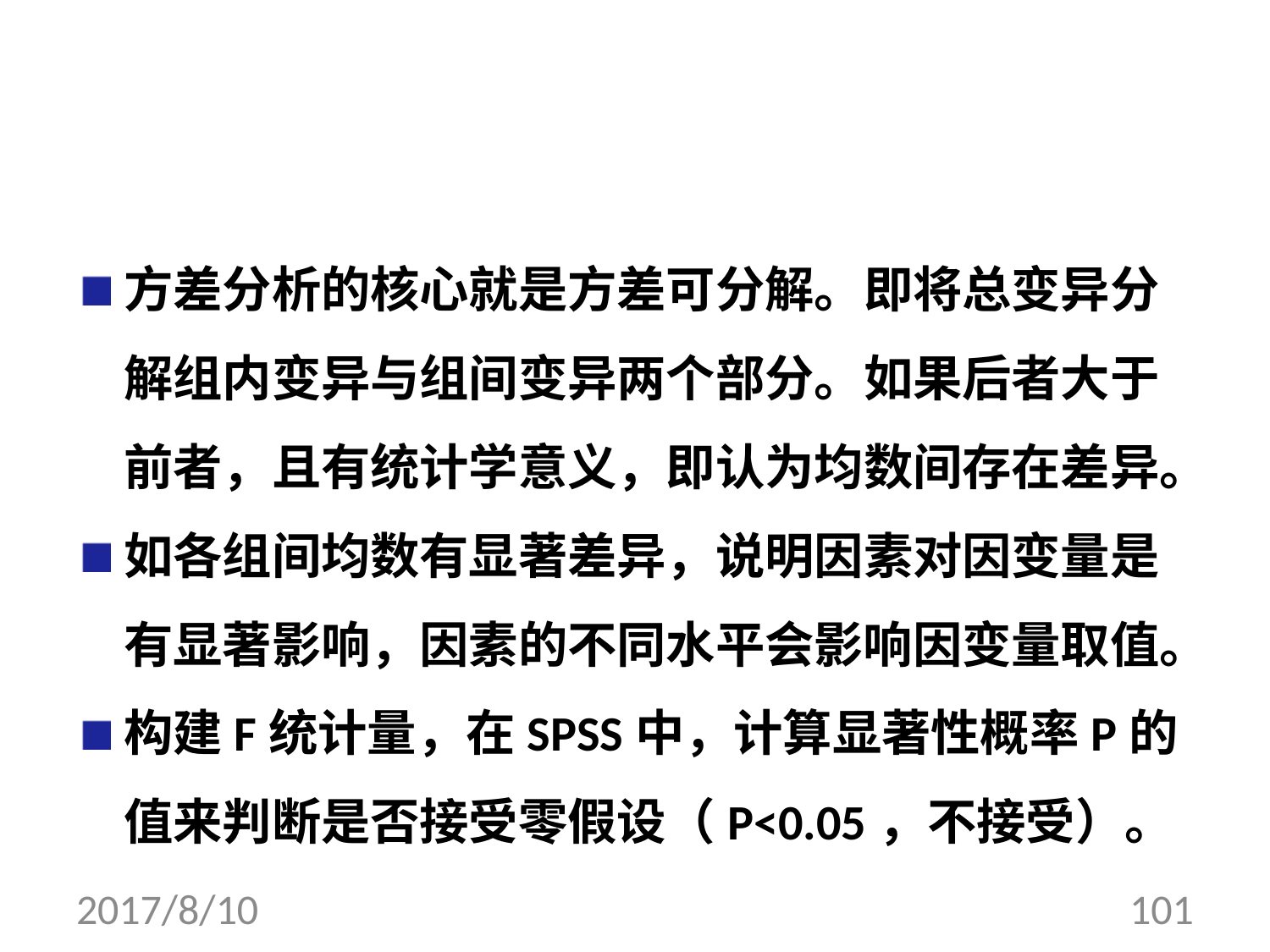

#
方差分析的核心就是方差可分解。即将总变异分解组内变异与组间变异两个部分。如果后者大于前者，且有统计学意义，即认为均数间存在差异。
如各组间均数有显著差异，说明因素对因变量是有显著影响，因素的不同水平会影响因变量取值。
构建F统计量，在SPSS中，计算显著性概率P的值来判断是否接受零假设（P<0.05，不接受）。
2017/8/10
101